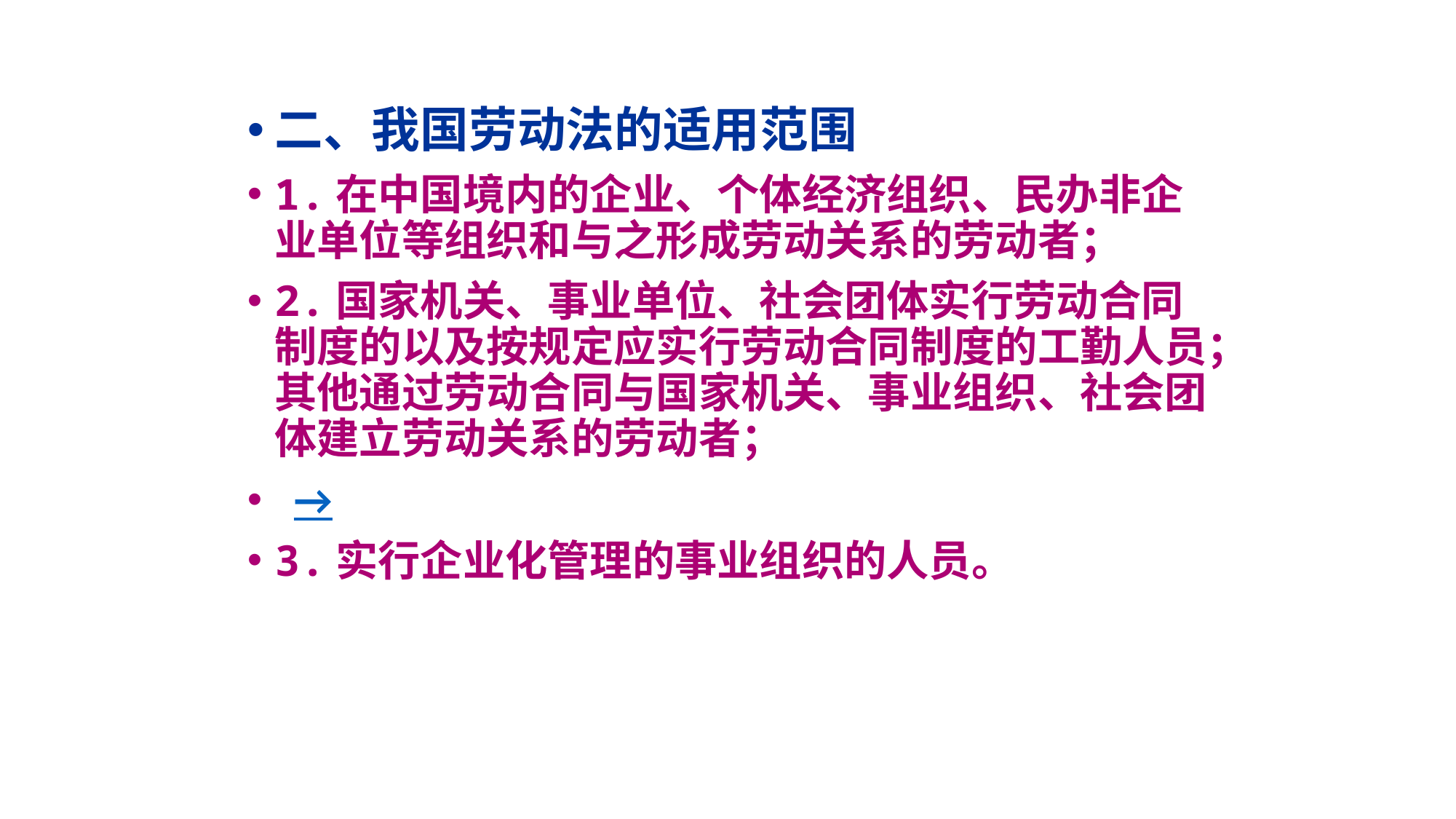

二、我国劳动法的适用范围
1.在中国境内的企业、个体经济组织、民办非企业单位等组织和与之形成劳动关系的劳动者；
2.国家机关、事业单位、社会团体实行劳动合同制度的以及按规定应实行劳动合同制度的工勤人员；其他通过劳动合同与国家机关、事业组织、社会团体建立劳动关系的劳动者；
  →
3.实行企业化管理的事业组织的人员。